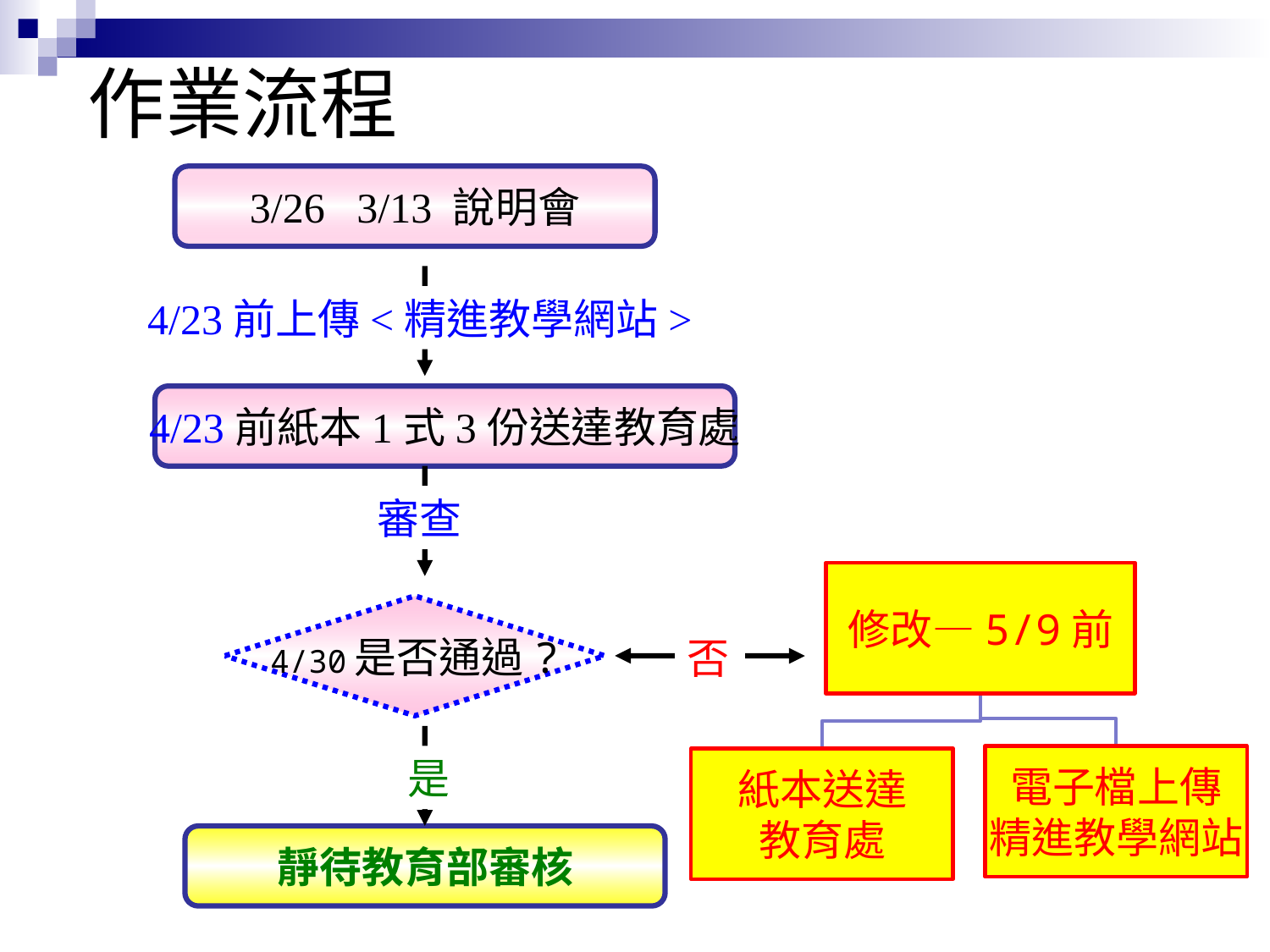

# 作業流程
3/26   3/13 說明會

4/23前上傳<精進教學網站>
4/23前紙本1式3份送達教育處

審查
修改—5/9前
紙本送達
教育處
電子檔上傳
精進教學網站
4/30是否通過?
否

是
靜待教育部審核